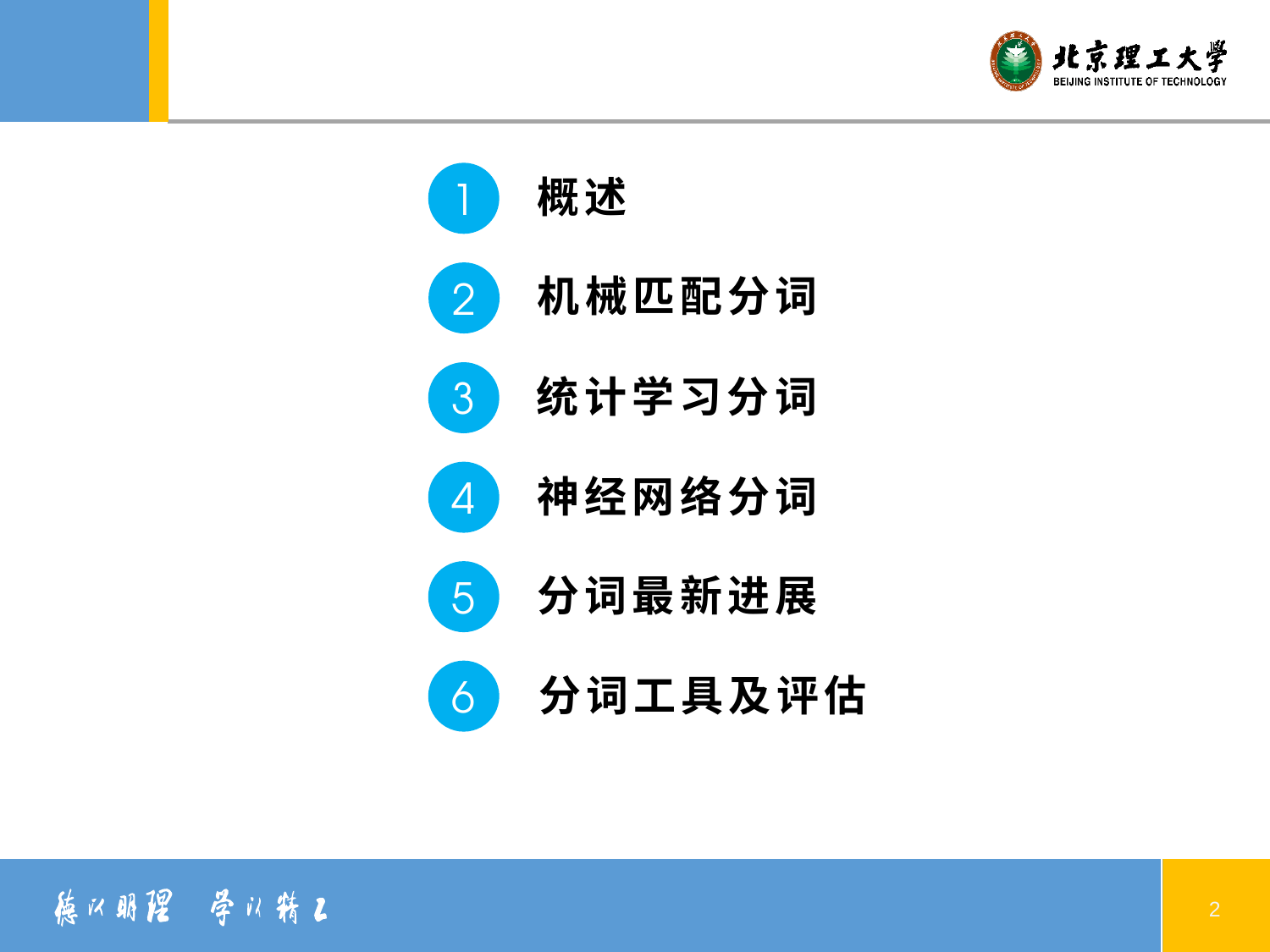

1
概述
2
机械匹配分词
3
统计学习分词
4
神经网络分词
5
分词最新进展
6
分词工具及评估